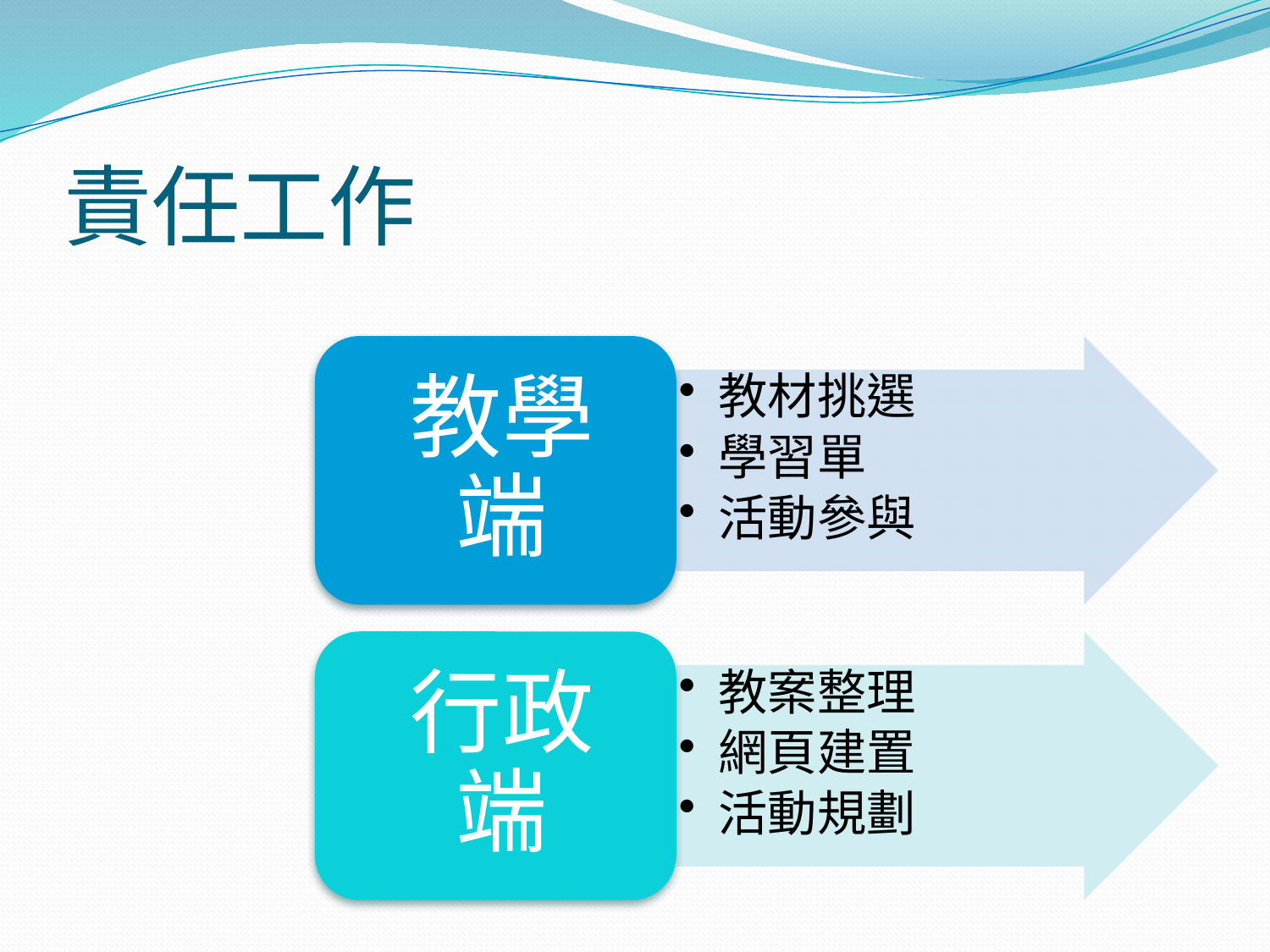

# 責任工作
教材挑選
學習單
活動參與
教學端
教案整理
網頁建置
活動規劃
行政端